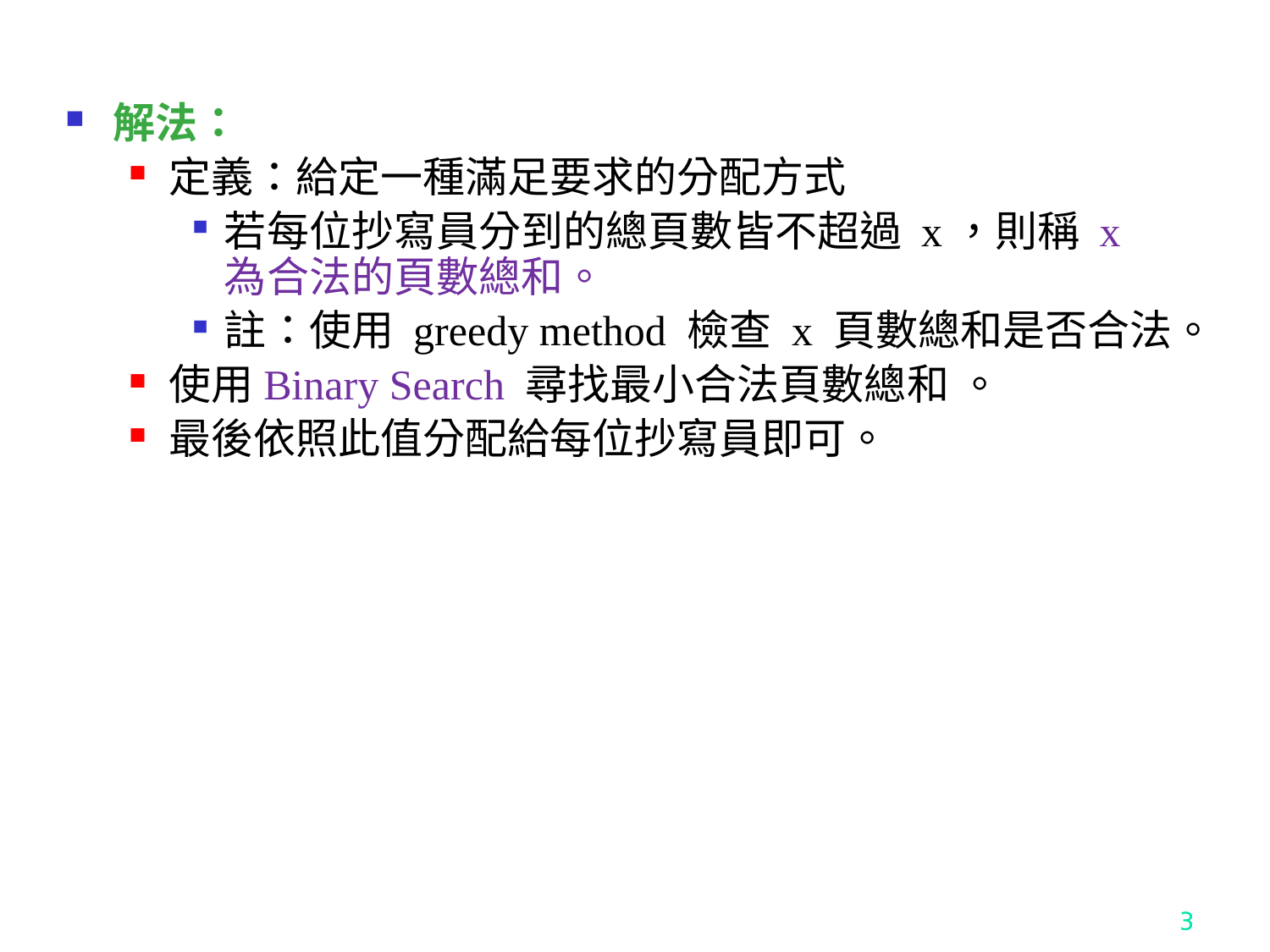

解法：
定義：給定一種滿足要求的分配方式
若每位抄寫員分到的總頁數皆不超過 x，則稱 x 為合法的頁數總和。
註：使用 greedy method 檢查 x 頁數總和是否合法。
使用Binary Search 尋找最小合法頁數總和 。
最後依照此值分配給每位抄寫員即可。
3